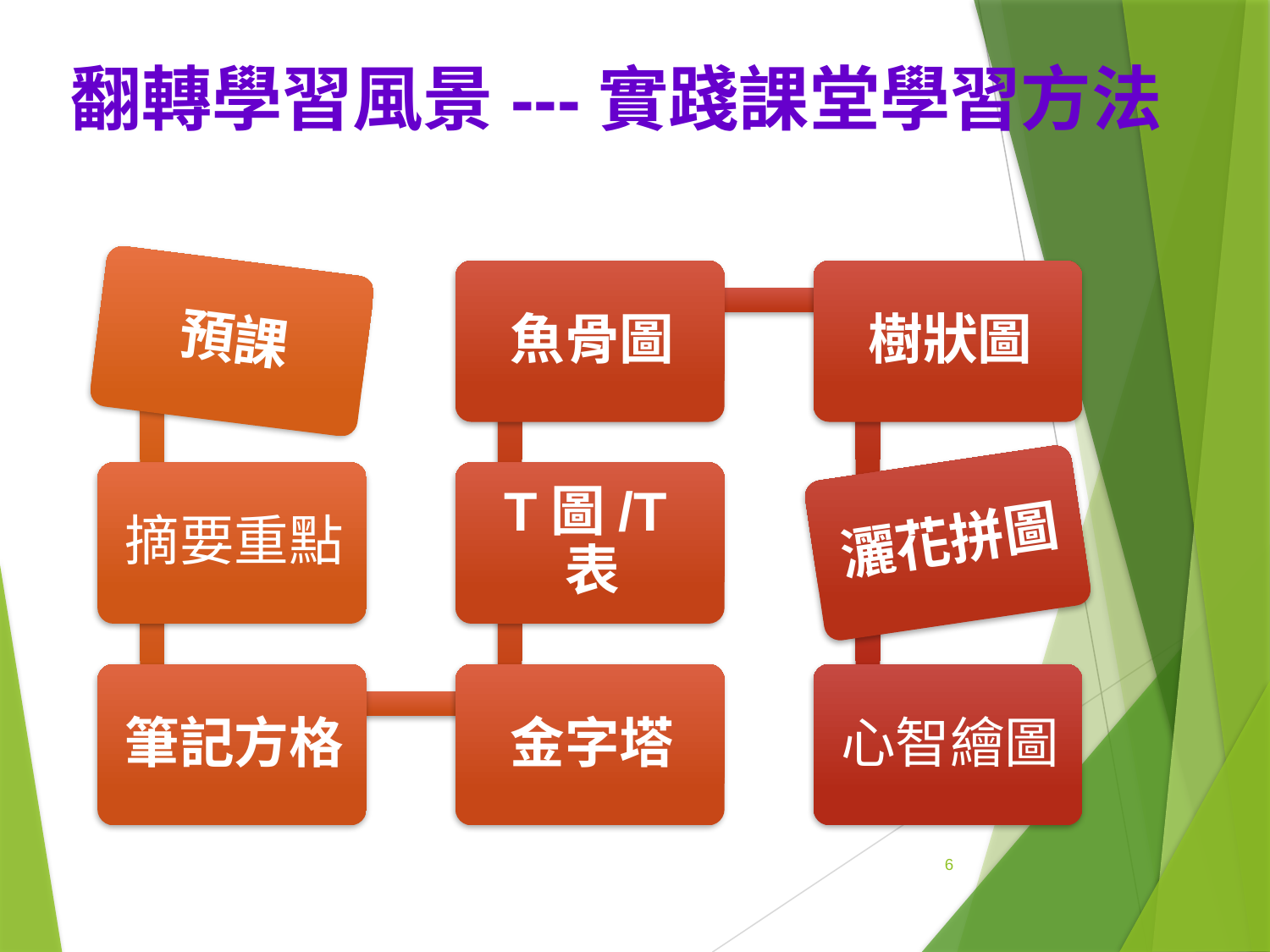

翻轉學習風景---實踐課堂學習方法

預課
摘要重點
筆記方格
金字塔
T圖/T表
魚骨圖
樹狀圖
灑花拼圖
心智繪圖
6